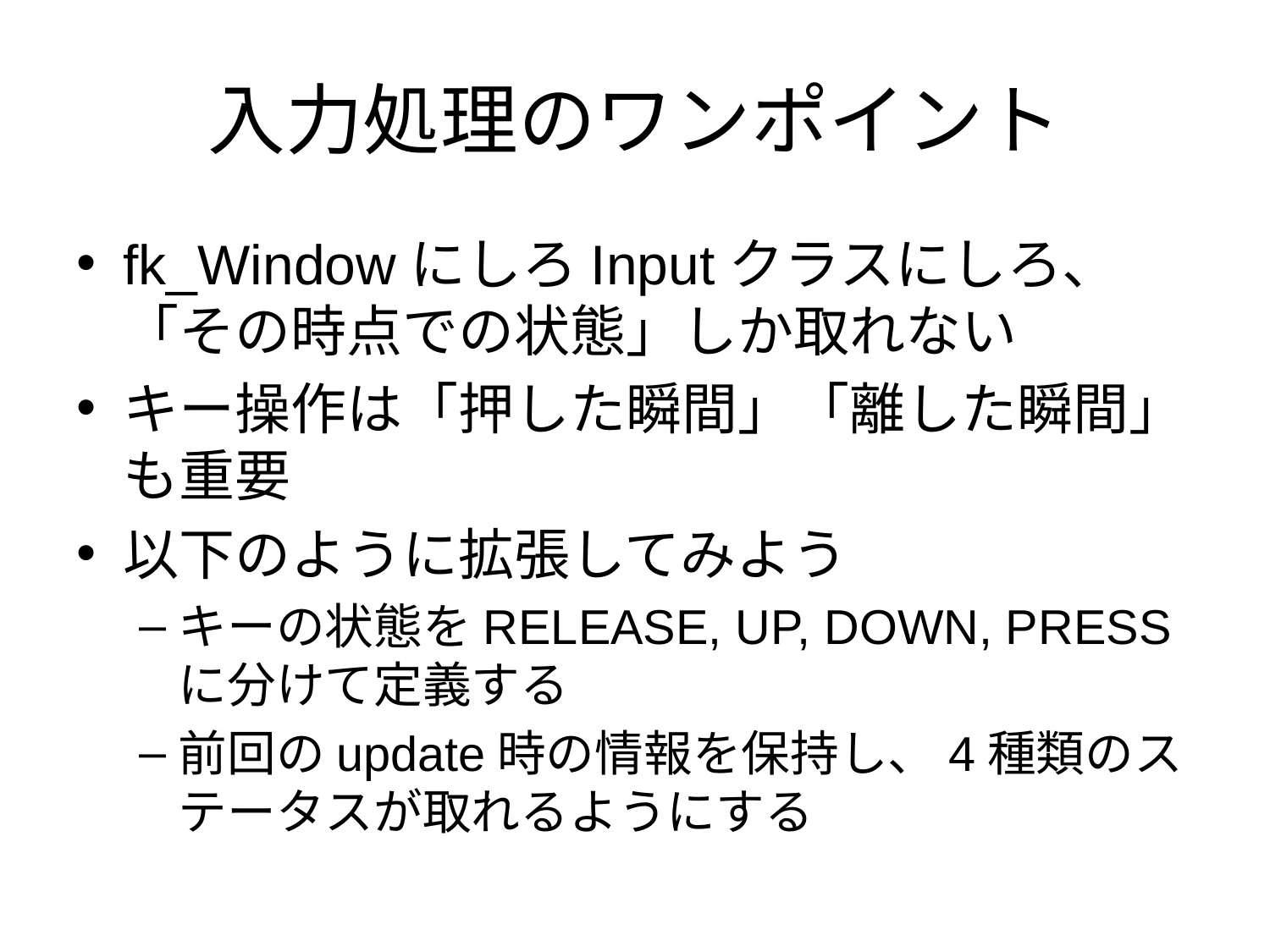

# 入力処理のワンポイント
fk_WindowにしろInputクラスにしろ、
「その時点での状態」しか取れない
キー操作は「押した瞬間」「離した瞬間」も重要
以下のように拡張してみよう
キーの状態をRELEASE, UP, DOWN, PRESSに分けて定義する
前回のupdate時の情報を保持し、4種類のステータスが取れるようにする